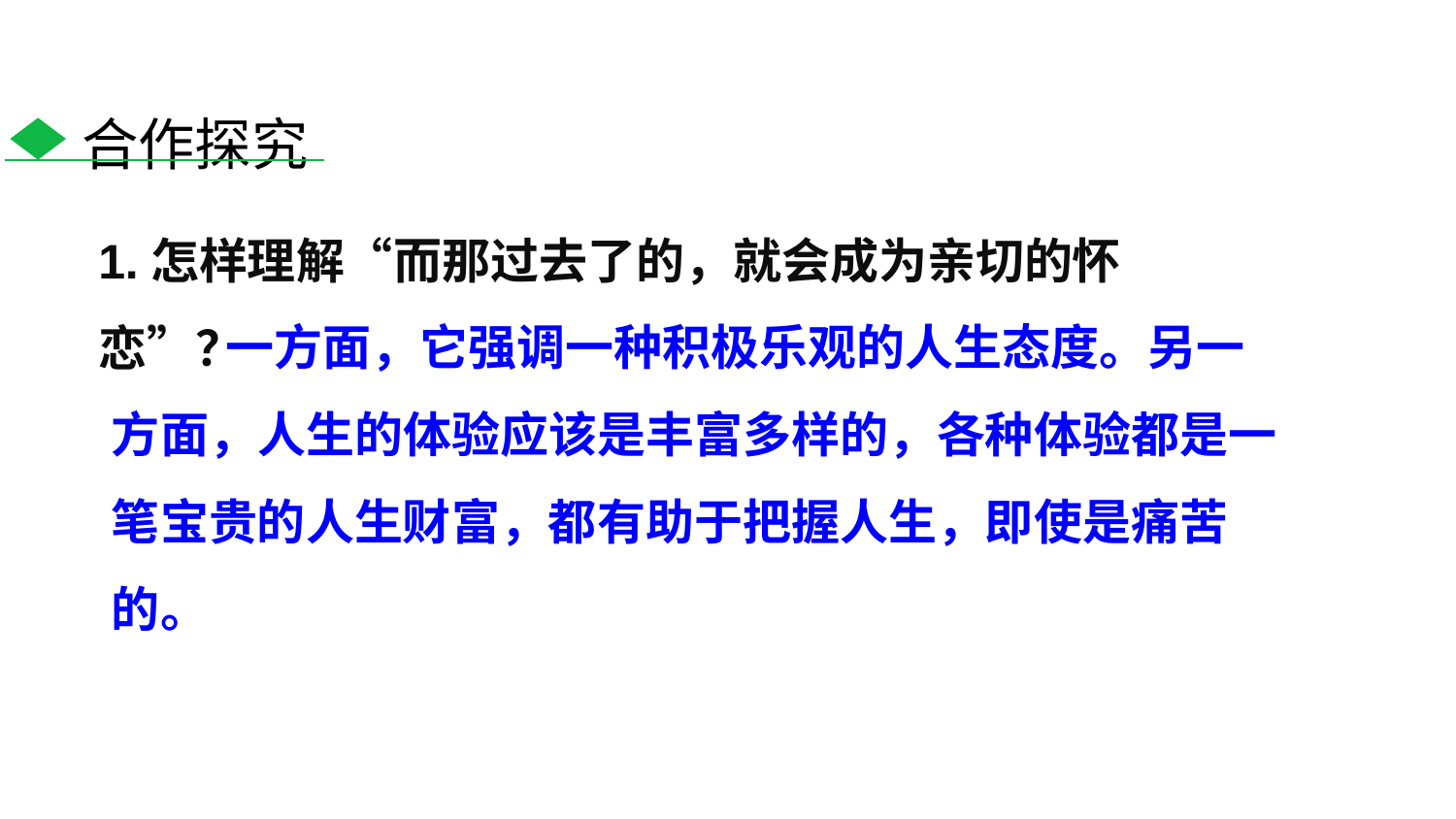

合作探究

1.怎样理解“而那过去了的，就会成为亲切的怀恋”？
一方面，它强调一种积极乐观的人生态度。另一方面，人生的体验应该是丰富多样的，各种体验都是一笔宝贵的人生财富，都有助于把握人生，即使是痛苦的。